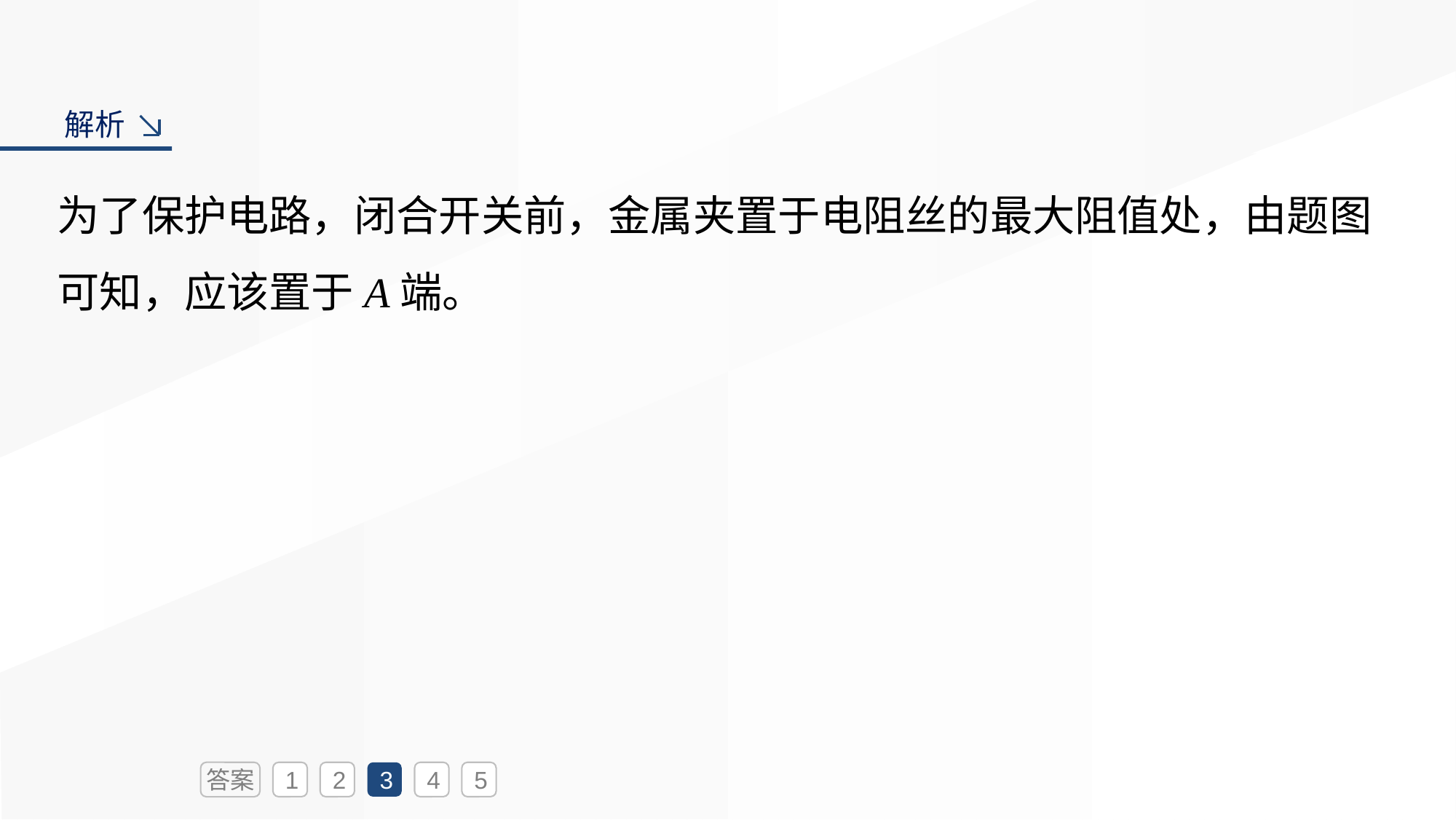

解析

为了保护电路，闭合开关前，金属夹置于电阻丝的最大阻值处，由题图可知，应该置于A端。
答案
1
2
3
4
5